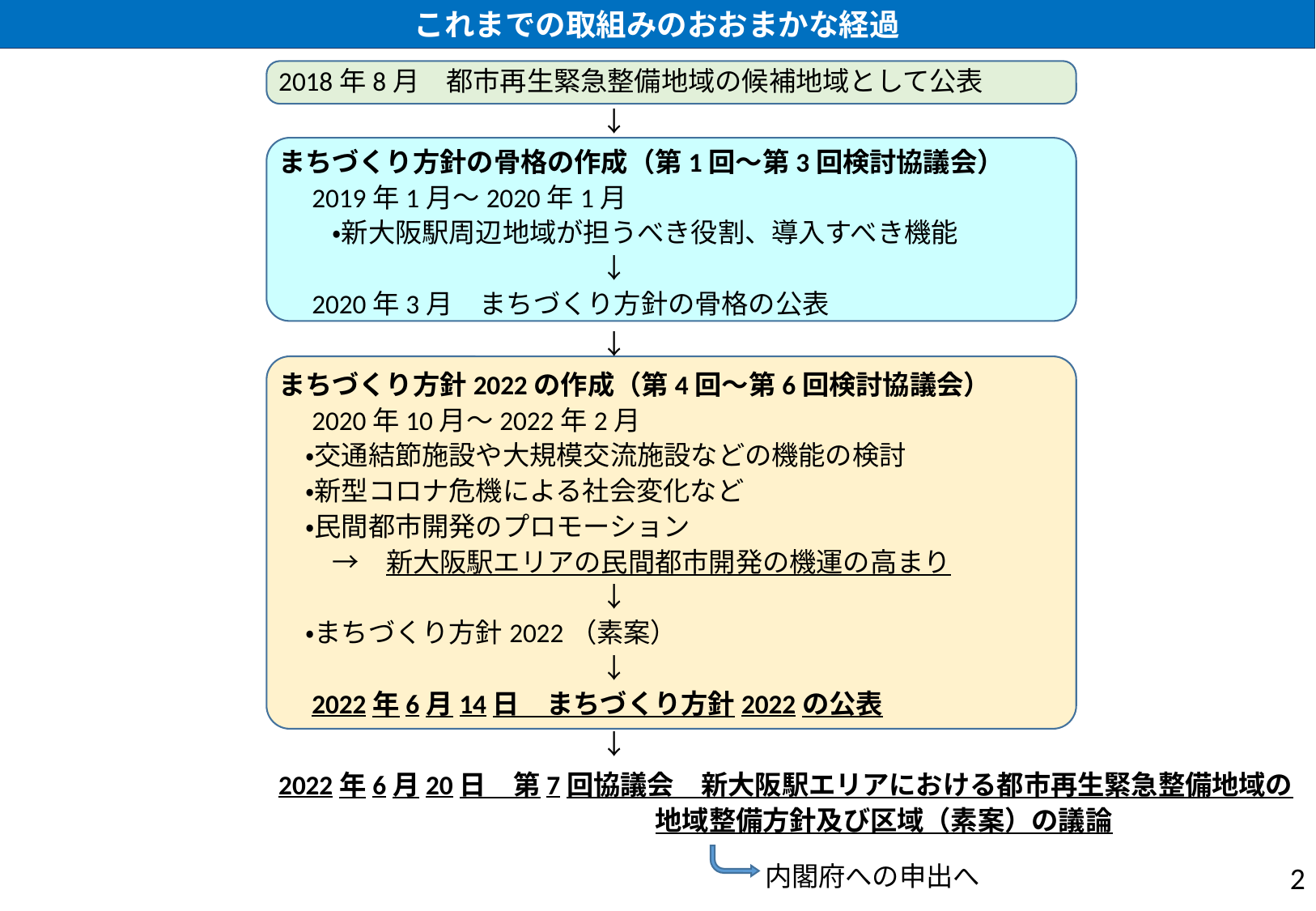

これまでの取組みのおおまかな経過
2018年8月　都市再生緊急整備地域の候補地域として公表
　　　　　　　　　　　　↓
まちづくり方針の骨格の作成（第1回～第3回検討協議会）
　2019年1月～2020年1月
　　・新大阪駅周辺地域が担うべき役割、導入すべき機能
　　　　　　　　　　　　↓
　2020年3月　まちづくり方針の骨格の公表
　　　　　　　　　　　　↓
まちづくり方針2022の作成（第4回～第6回検討協議会）
　2020年10月～2022年2月
　・交通結節施設や大規模交流施設などの機能の検討
　・新型コロナ危機による社会変化など
　・民間都市開発のプロモーション
　　→　新大阪駅エリアの民間都市開発の機運の高まり
　　　　　　　　　　　　↓
　・まちづくり方針2022（素案）
　　　　　　　　　　　　↓
　2022年6月14日　まちづくり方針2022の公表
　　　　　　　　　　　　↓
2022年6月20日　第7回協議会　新大阪駅エリアにおける都市再生緊急整備地域の
　　　　　　　　　　　　　　地域整備方針及び区域（素案）の議論

内閣府への申出へ

2